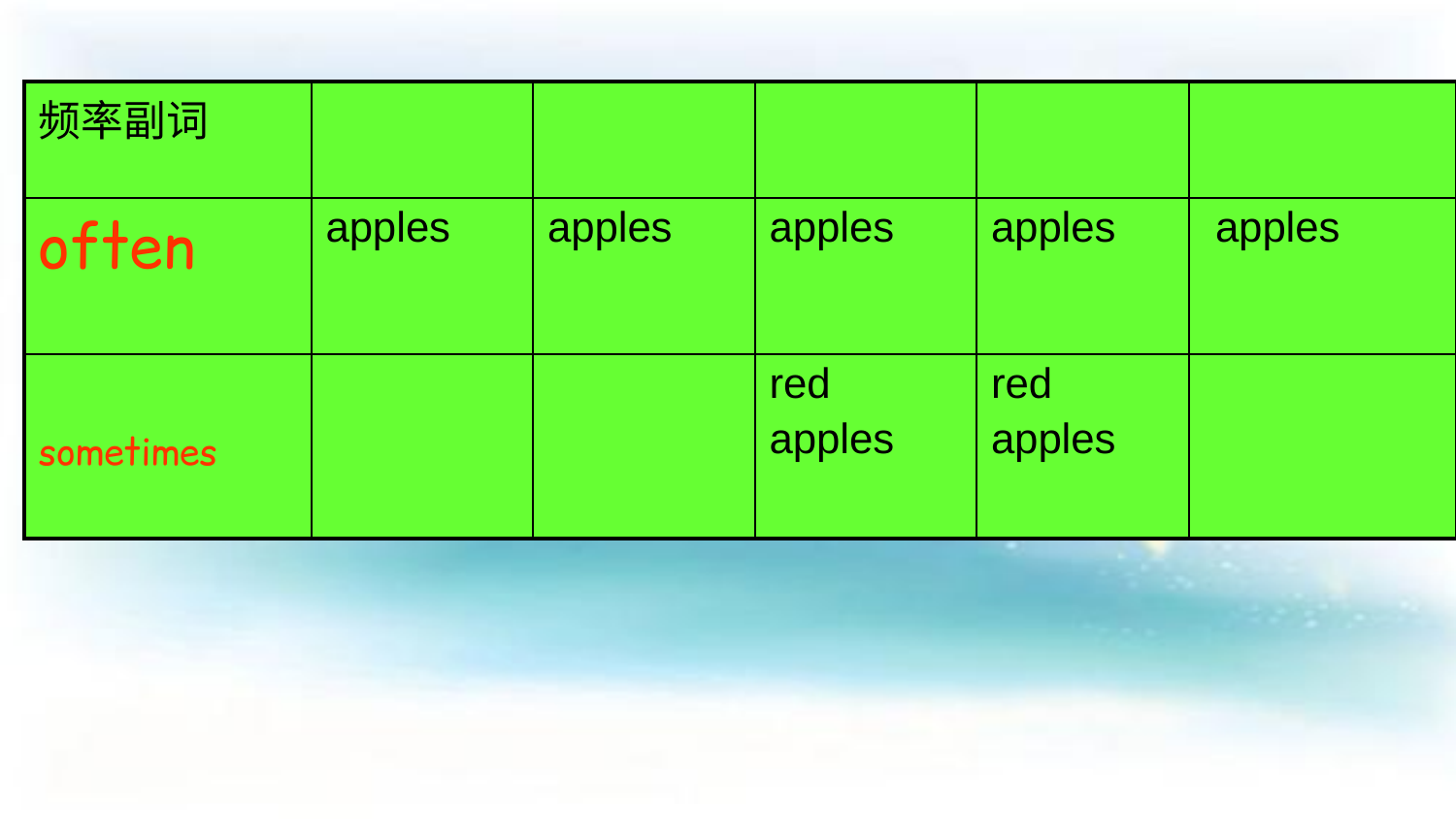

| 频率副词 |  |  |  |  |  |  |  |
| --- | --- | --- | --- | --- | --- | --- | --- |
| often | apples | apples | apples | apples | apples |  |  |
| sometimes |  |  | red apples | red apples |  |  |  |